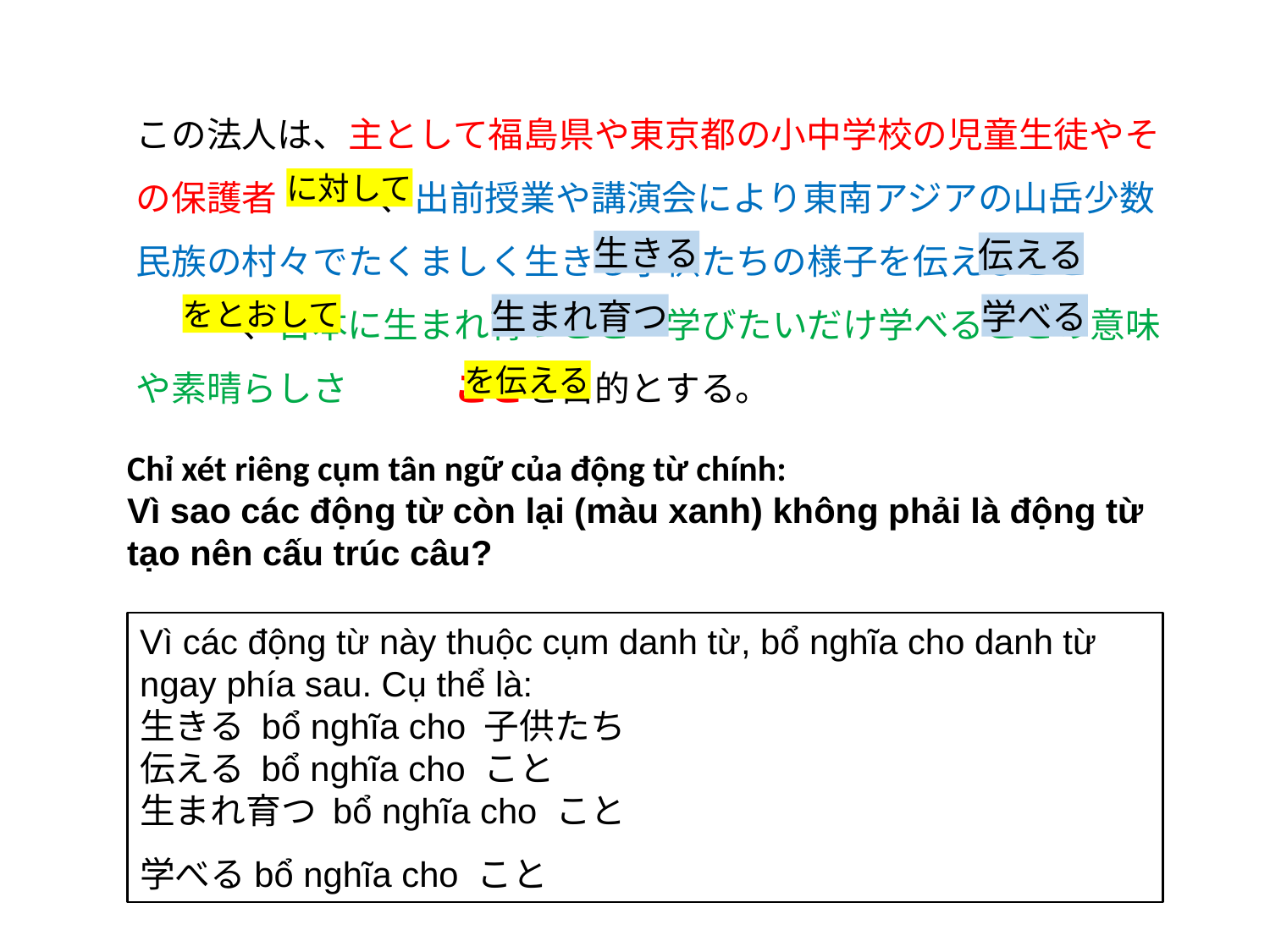

# この法人は、主として福島県や東京都の小中学校の児童生徒やその保護者             、出前授業や講演会により東南アジアの山岳少数民族の村々でたくましく生きる子供たちの様子を伝えること　　　　　、日本に生まれ育つこと・学びたいだけ学べることの意味や素晴らしさ　         ことを目的とする。
に対して
生きる
伝える
生まれ育つ
学べる
をとおして
を伝える
Chỉ xét riêng cụm tân ngữ của động từ chính:
Vì sao các động từ còn lại (màu xanh) không phải là động từ tạo nên cấu trúc câu?
Vì các động từ này thuộc cụm danh từ, bổ nghĩa cho danh từ ngay phía sau. Cụ thể là:
生きる bổ nghĩa cho 子供たち
伝える bổ nghĩa cho こと
生まれ育つ bổ nghĩa cho こと
学べるbổ nghĩa cho こと